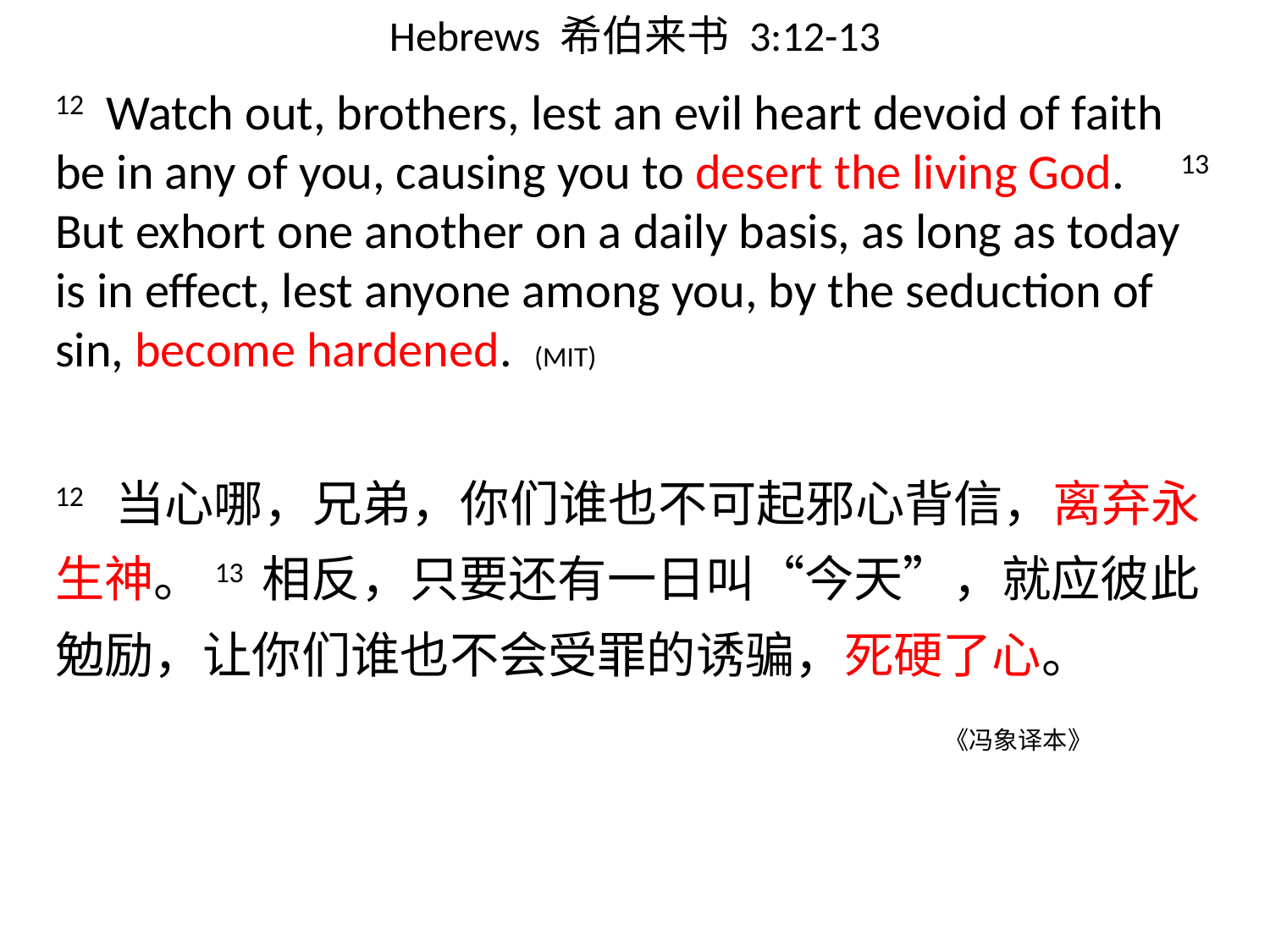

# Hebrews 希伯来书 3:12-13
12  Watch out, brothers, lest an evil heart devoid of faith be in any of you, causing you to desert the living God.     13 But exhort one another on a daily basis, as long as today is in effect, lest anyone among you, by the seduction of sin, become hardened.  (MIT)

12   当心哪，兄弟，你们谁也不可起邪心背信，离弃永生神。13 相反，只要还有一日叫“今天”，就应彼此勉励，让你们谁也不会受罪的诱骗，死硬了心。        								《冯象译本》